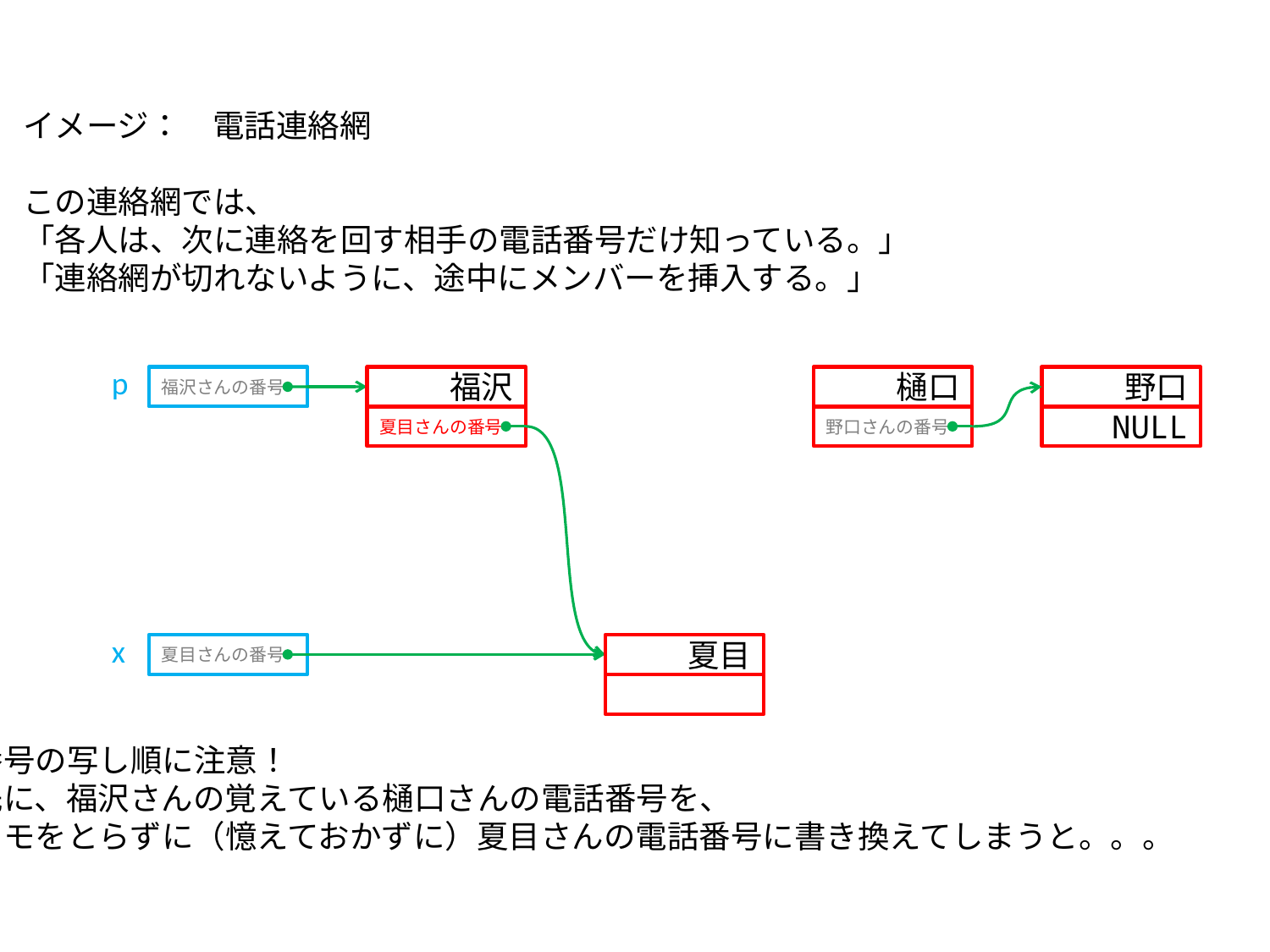

イメージ：　電話連絡網

この連絡網では、
「各人は、次に連絡を回す相手の電話番号だけ知っている。」
「連絡網が切れないように、途中にメンバーを挿入する。」

p
福沢さんの番号
福沢
樋口
野口
夏目さんの番号
野口さんの番号
NULL
x
夏目さんの番号
夏目

番号の写し順に注意！
先に、福沢さんの覚えている樋口さんの電話番号を、
メモをとらずに（憶えておかずに）夏目さんの電話番号に書き換えてしまうと。。。